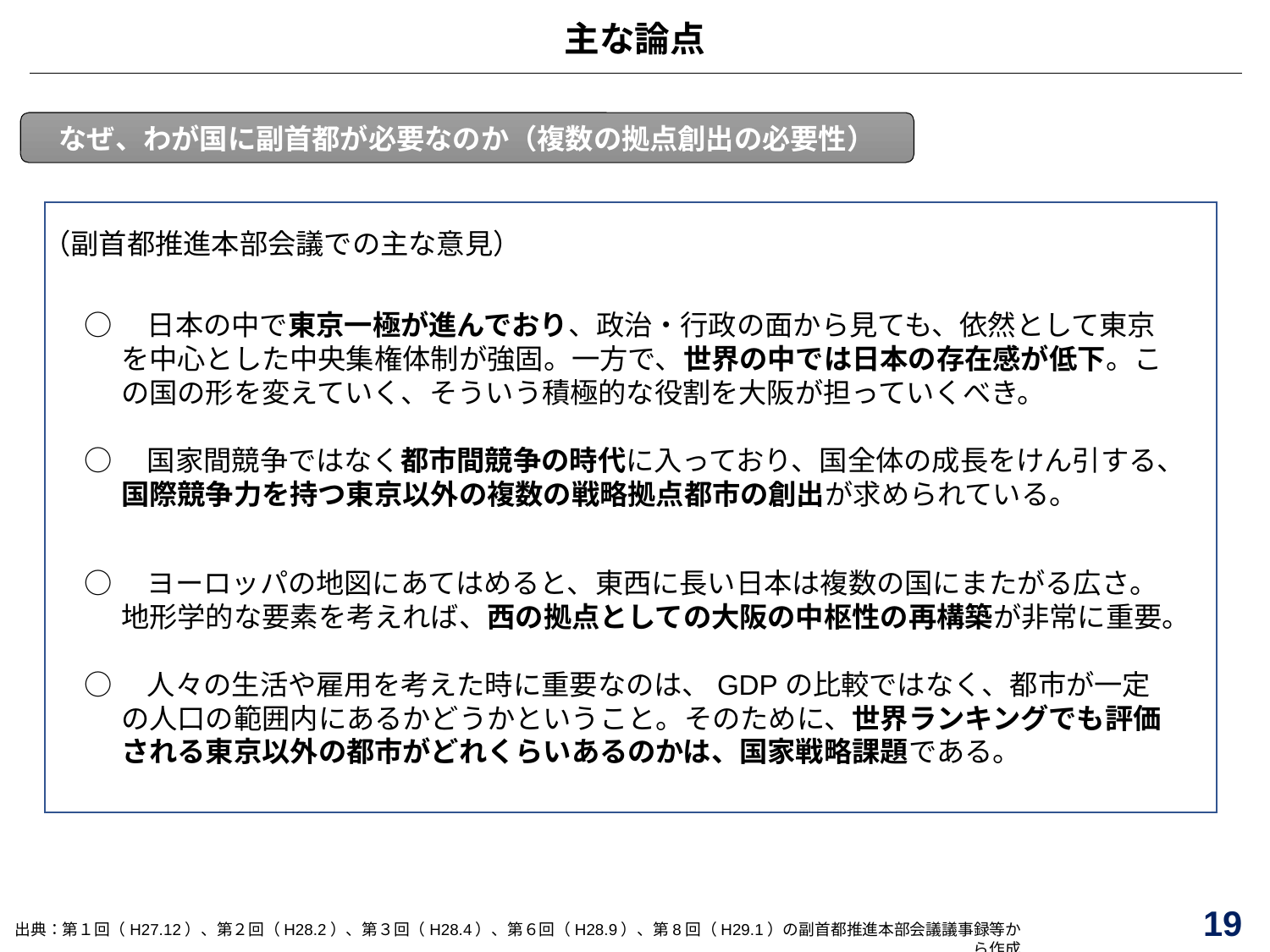

主な論点
なぜ、わが国に副首都が必要なのか（複数の拠点創出の必要性）

（副首都推進本部会議での主な意見）
○　日本の中で東京一極が進んでおり、政治・行政の面から見ても、依然として東京を中心とした中央集権体制が強固。一方で、世界の中では日本の存在感が低下。この国の形を変えていく、そういう積極的な役割を大阪が担っていくべき。

○　国家間競争ではなく都市間競争の時代に入っており、国全体の成長をけん引する、国際競争力を持つ東京以外の複数の戦略拠点都市の創出が求められている。

○　ヨーロッパの地図にあてはめると、東西に長い日本は複数の国にまたがる広さ。地形学的な要素を考えれば、西の拠点としての大阪の中枢性の再構築が非常に重要。

○　人々の生活や雇用を考えた時に重要なのは、GDPの比較ではなく、都市が一定の人口の範囲内にあるかどうかということ。そのために、世界ランキングでも評価される東京以外の都市がどれくらいあるのかは、国家戦略課題である。
19
出典：第１回（H27.12）、第２回（H28.2）、第３回（H28.4）、第６回（H28.9）、第8回（H29.1）の副首都推進本部会議議事録等から作成